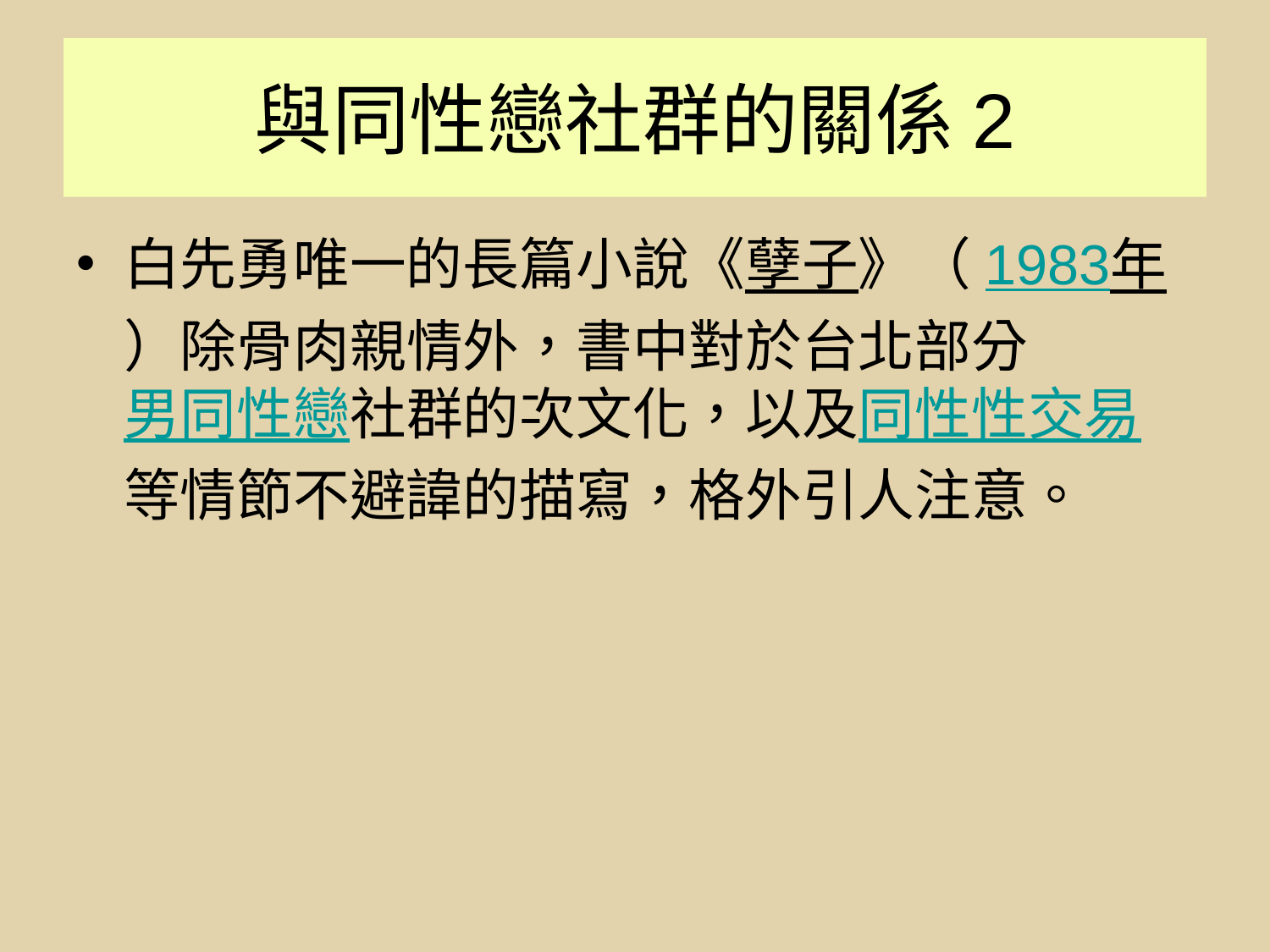

# 與同性戀社群的關係2
白先勇唯一的長篇小說《孽子》（1983年）除骨肉親情外，書中對於台北部分男同性戀社群的次文化，以及同性性交易等情節不避諱的描寫，格外引人注意。